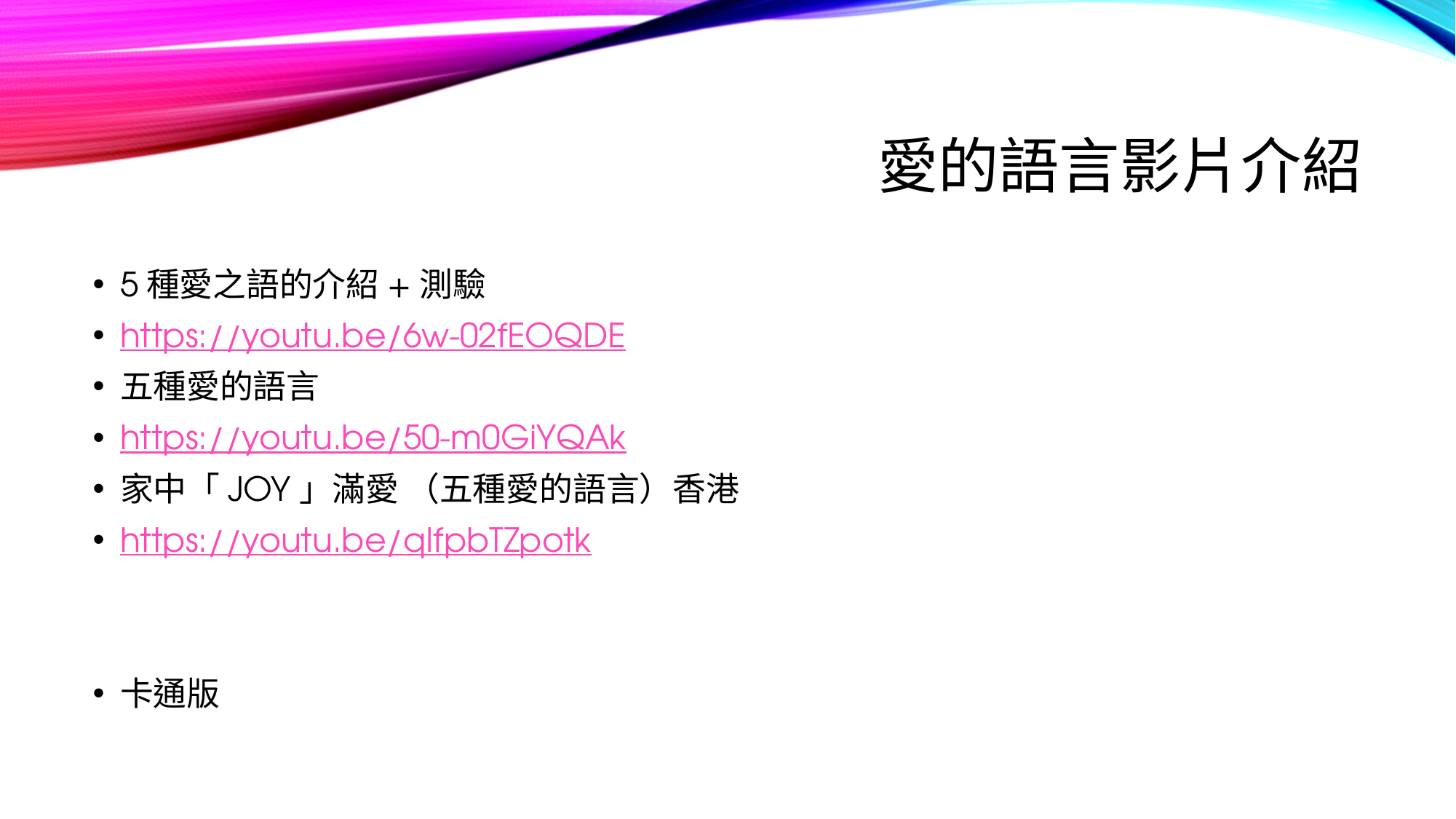

# 愛的語言影片介紹
5種愛之語的介紹+測驗
https://youtu.be/6w-02fEOQDE
五種愛的語言
https://youtu.be/50-m0GiYQAk
家中「JOY」滿愛 （五種愛的語言）香港
https://youtu.be/qIfpbTZpotk

卡通版